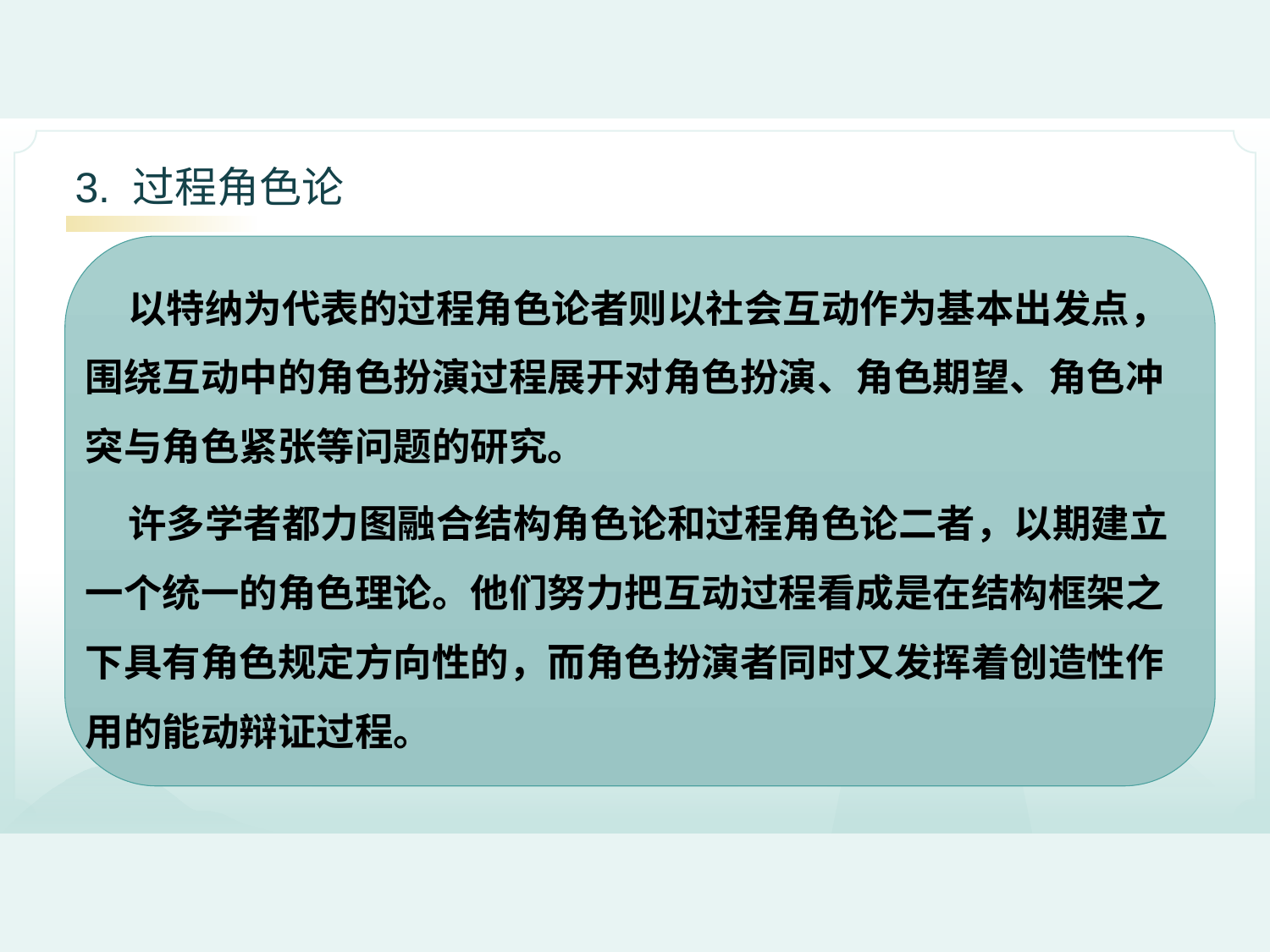

# 3. 过程角色论

    以特纳为代表的过程角色论者则以社会互动作为基本出发点，围绕互动中的角色扮演过程展开对角色扮演、角色期望、角色冲突与角色紧张等问题的研究。
    许多学者都力图融合结构角色论和过程角色论二者，以期建立一个统一的角色理论。他们努力把互动过程看成是在结构框架之下具有角色规定方向性的，而角色扮演者同时又发挥着创造性作用的能动辩证过程。